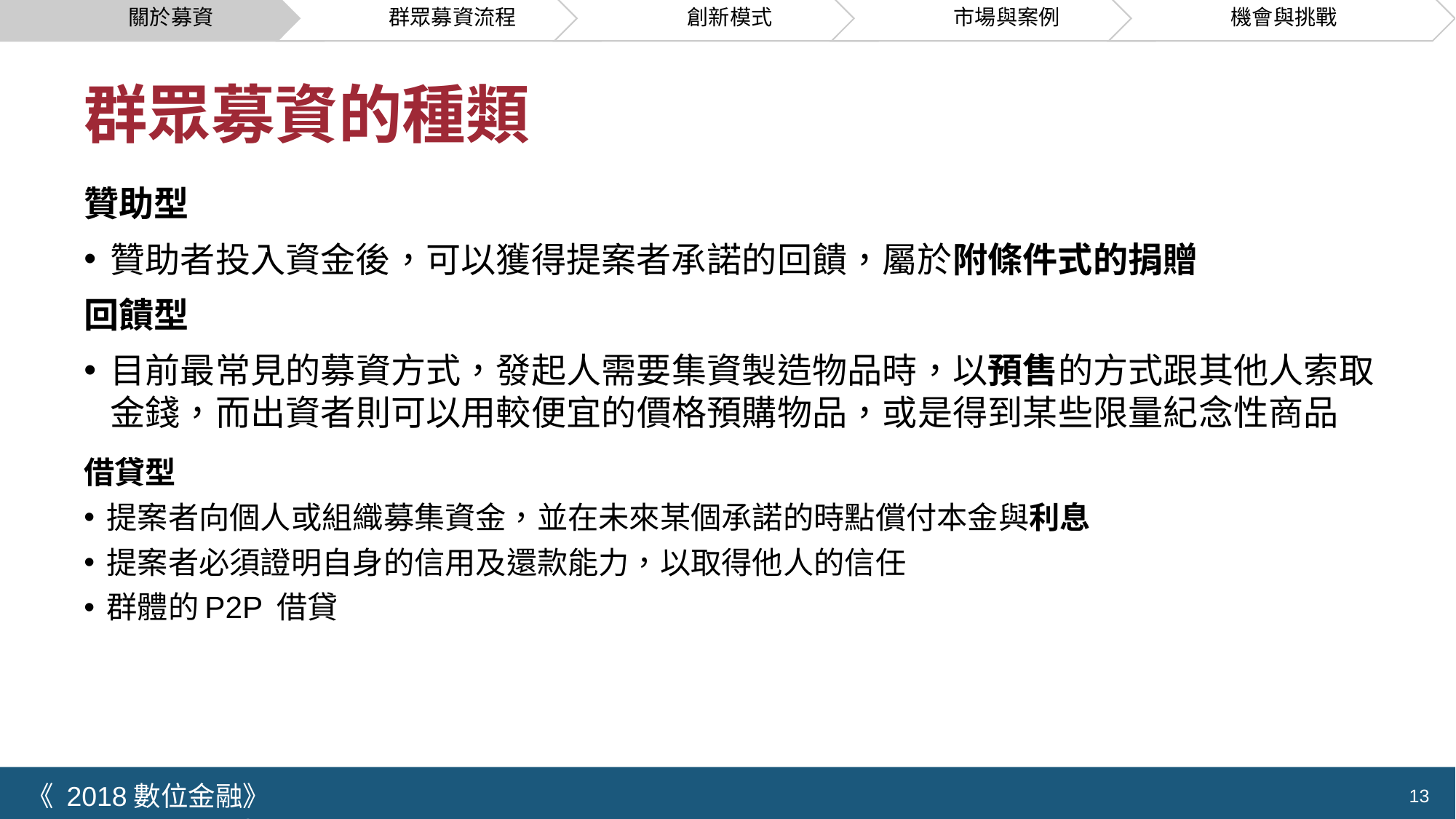

關於募資
群眾募資流程
創新模式
市場與案例
機會與挑戰
# 群眾募資的種類
贊助型
贊助者投入資金後，可以獲得提案者承諾的回饋，屬於附條件式的捐贈
回饋型
目前最常見的募資方式，發起人需要集資製造物品時，以預售的方式跟其他人索取金錢，而出資者則可以用較便宜的價格預購物品，或是得到某些限量紀念性商品
借貸型
提案者向個人或組織募集資金，並在未來某個承諾的時點償付本金與利息
提案者必須證明自身的信用及還款能力，以取得他人的信任
群體的P2P 借貸
《 2018數位金融》                                                                                                                                             	NCTU.IIM.IEBI Lab
13